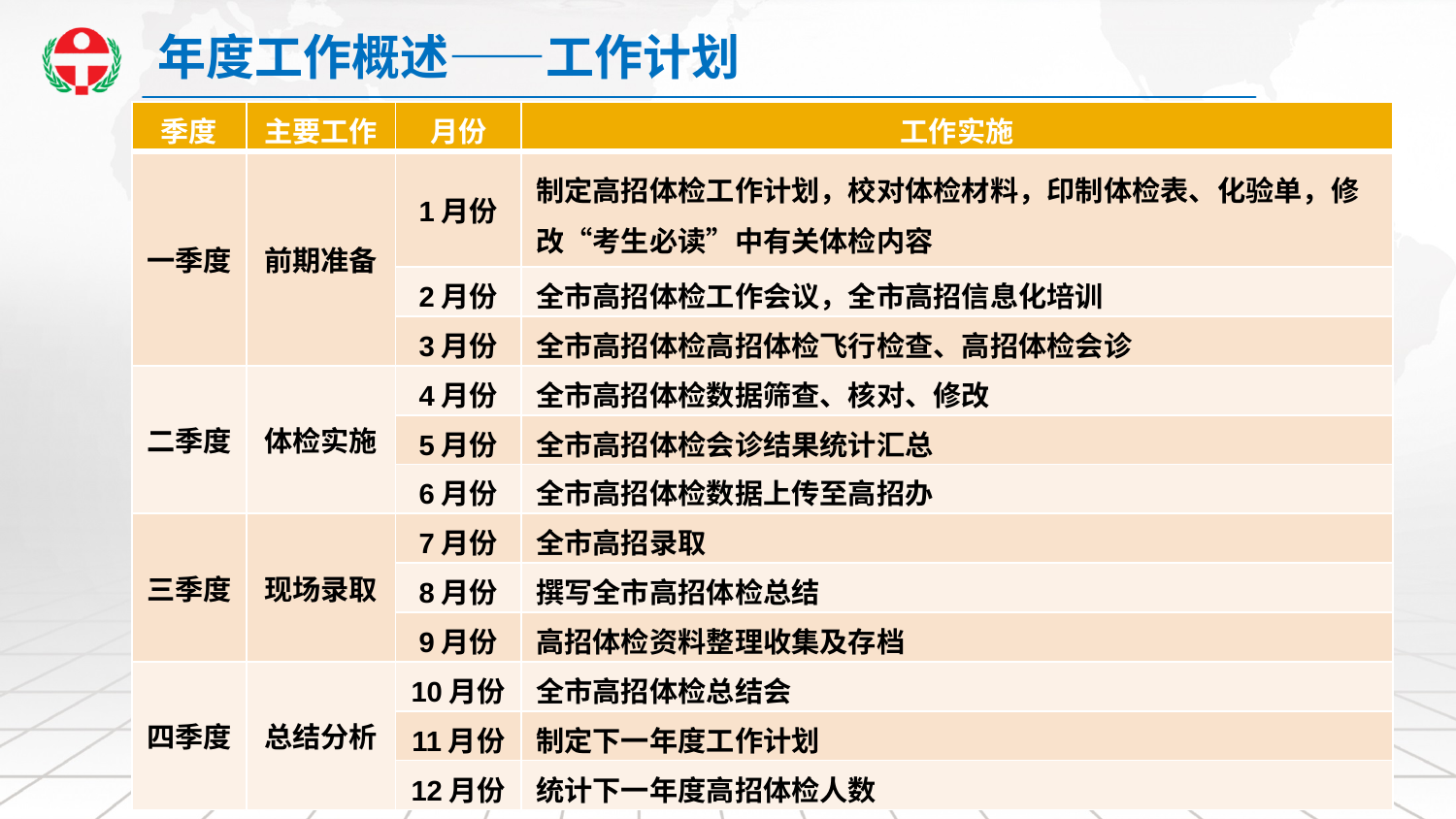

年度工作概述——工作计划
| 季度 | 主要工作 | 月份 | 工作实施 |
| --- | --- | --- | --- |
| 一季度 | 前期准备 | 1月份 | 制定高招体检工作计划，校对体检材料，印制体检表、化验单，修改“考生必读”中有关体检内容 |
|  |  | 2月份 | 全市高招体检工作会议，全市高招信息化培训 |
|  |  | 3月份 | 全市高招体检高招体检飞行检查、高招体检会诊 |
| 二季度 | 体检实施 | 4月份 | 全市高招体检数据筛查、核对、修改 |
|  |  | 5月份 | 全市高招体检会诊结果统计汇总 |
|  |  | 6月份 | 全市高招体检数据上传至高招办 |
| 三季度 | 现场录取 | 7月份 | 全市高招录取 |
|  |  | 8月份 | 撰写全市高招体检总结 |
|  |  | 9月份 | 高招体检资料整理收集及存档 |
| 四季度 | 总结分析 | 10月份 | 全市高招体检总结会 |
|  |  | 11月份 | 制定下一年度工作计划 |
|  |  | 12月份 | 统计下一年度高招体检人数 |